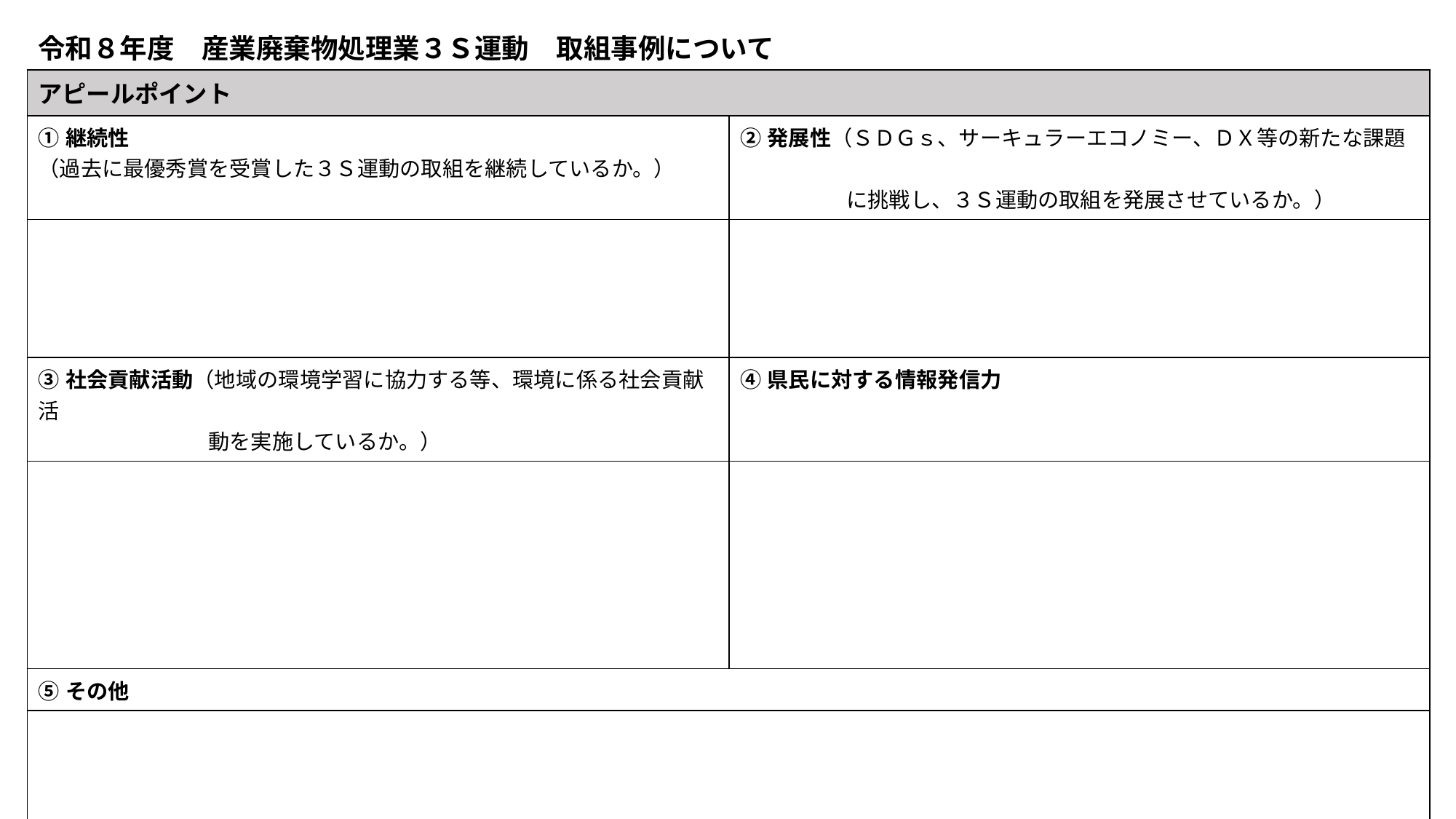

令和８年度　産業廃棄物処理業３Ｓ運動　取組事例について
| アピールポイント |  |
| --- | --- |
| ①継続性 （過去に最優秀賞を受賞した３Ｓ運動の取組を継続しているか。） | ②発展性（ＳＤＧｓ、サーキュラーエコノミー、ＤＸ等の新たな課題　　 　　　　　に挑戦し、３Ｓ運動の取組を発展させているか。） |
|  |  |
| ③社会貢献活動（地域の環境学習に協力する等、環境に係る社会貢献活 　　　　　　　　動を実施しているか。） | ④県民に対する情報発信力 |
|  |  |
| ⑤その他 |  |
|  |  |